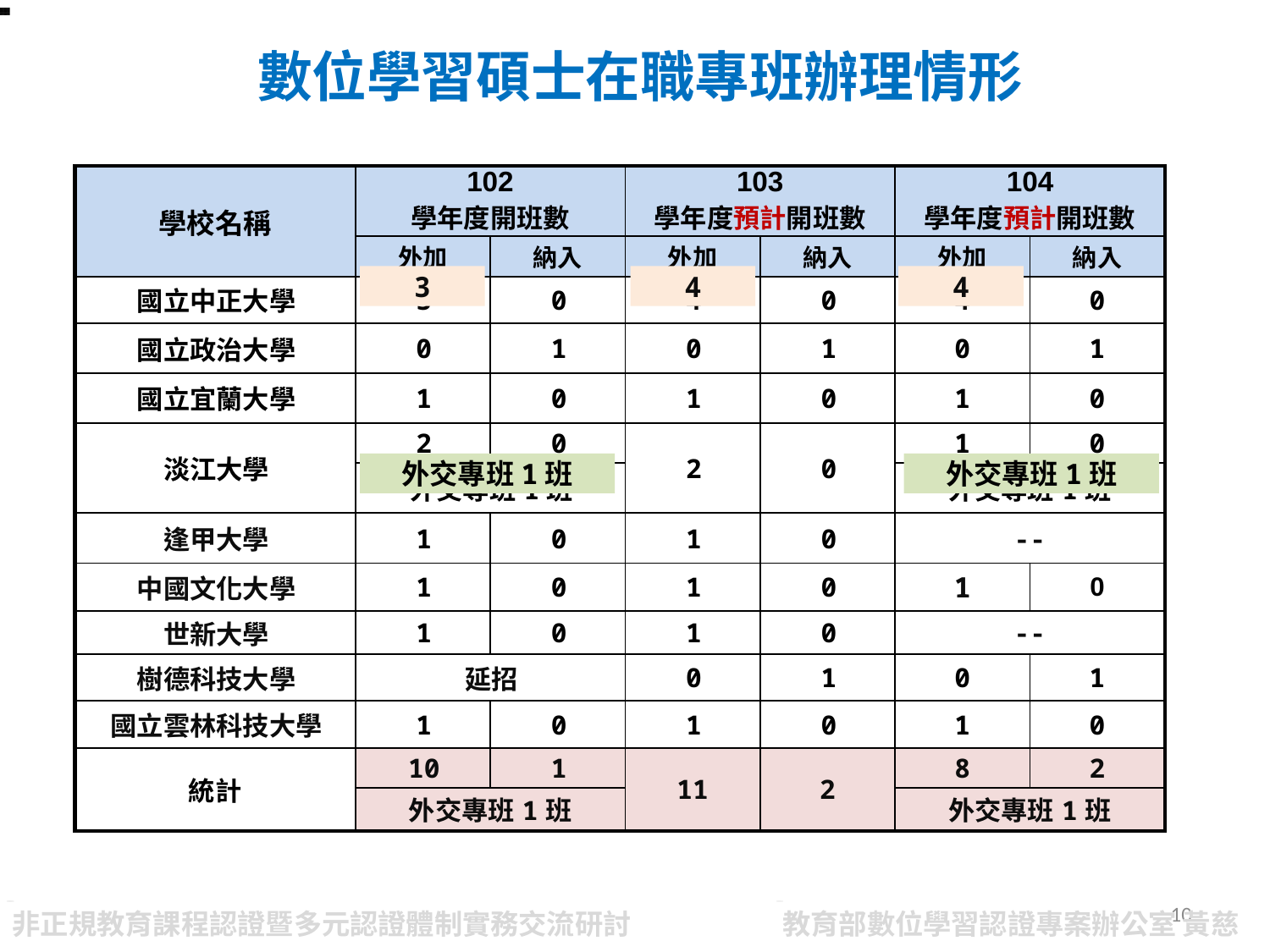

# 數位學習碩士在職專班辦理情形
| 學校名稱 | 102 學年度開班數 |  | 103 學年度預計開班數 |  | 104 學年度預計開班數 |  |
| --- | --- | --- | --- | --- | --- | --- |
|  | 外加 | 納入 | 外加 | 納入 | 外加 | 納入 |
| 國立中正大學 | 3 | 0 | 4 | 0 | 4 | 0 |
| 國立政治大學 | 0 | 1 | 0 | 1 | 0 | 1 |
| 國立宜蘭大學 | 1 | 0 | 1 | 0 | 1 | 0 |
| 淡江大學 | 2 | 0 | 2 | 0 | 1 | 0 |
|  | 外交專班1班 |  |  |  | 外交專班1班 |  |
| 逢甲大學 | 1 | 0 | 1 | 0 | -- |  |
| 中國文化大學 | 1 | 0 | 1 | 0 | 1 | 0 |
| 世新大學 | 1 | 0 | 1 | 0 | -- |  |
| 樹德科技大學 | 延招 |  | 0 | 1 | 0 | 1 |
| 國立雲林科技大學 | 1 | 0 | 1 | 0 | 1 | 0 |
| 統計 | 10 | 1 | 11 | 2 | 8 | 2 |
|  | 外交專班1班 |  |  |  | 外交專班1班 |  |
3
4
4
外交專班1班
外交專班1班
10
非正規教育課程認證暨多元認證體制實務交流研討
教育部數位學習認證專案辦公室 黃慈